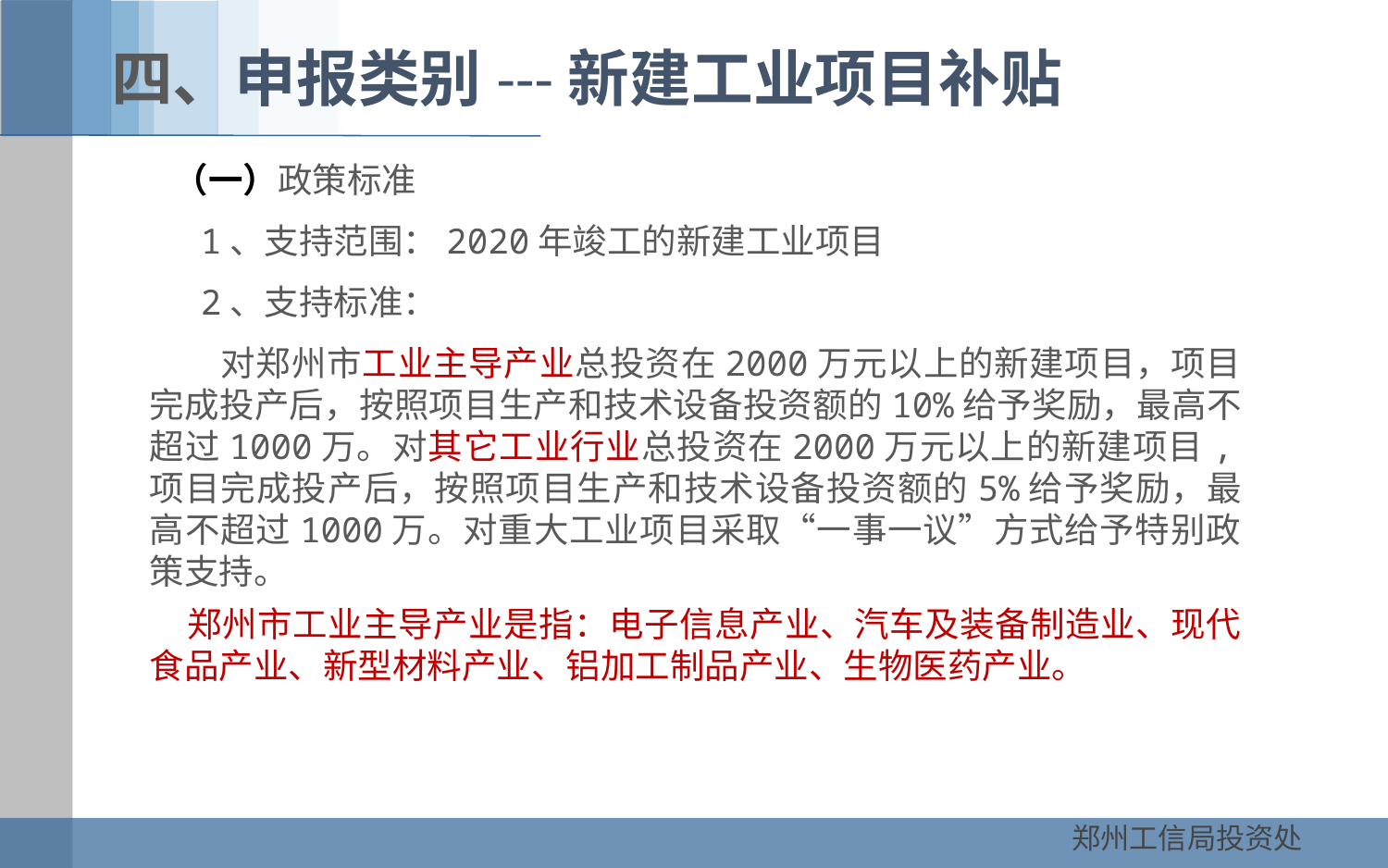

四、申报类别---新建工业项目补贴

  （一）政策标准
　 1、支持范围：2020年竣工的新建工业项目
　 2、支持标准：
　　对郑州市工业主导产业总投资在2000万元以上的新建项目，项目完成投产后，按照项目生产和技术设备投资额的10%给予奖励，最高不超过1000万。对其它工业行业总投资在2000万元以上的新建项目,项目完成投产后，按照项目生产和技术设备投资额的5%给予奖励，最高不超过1000万。对重大工业项目采取“一事一议”方式给予特别政策支持。
    郑州市工业主导产业是指：电子信息产业、汽车及装备制造业、现代食品产业、新型材料产业、铝加工制品产业、生物医药产业。

郑州工信局投资处